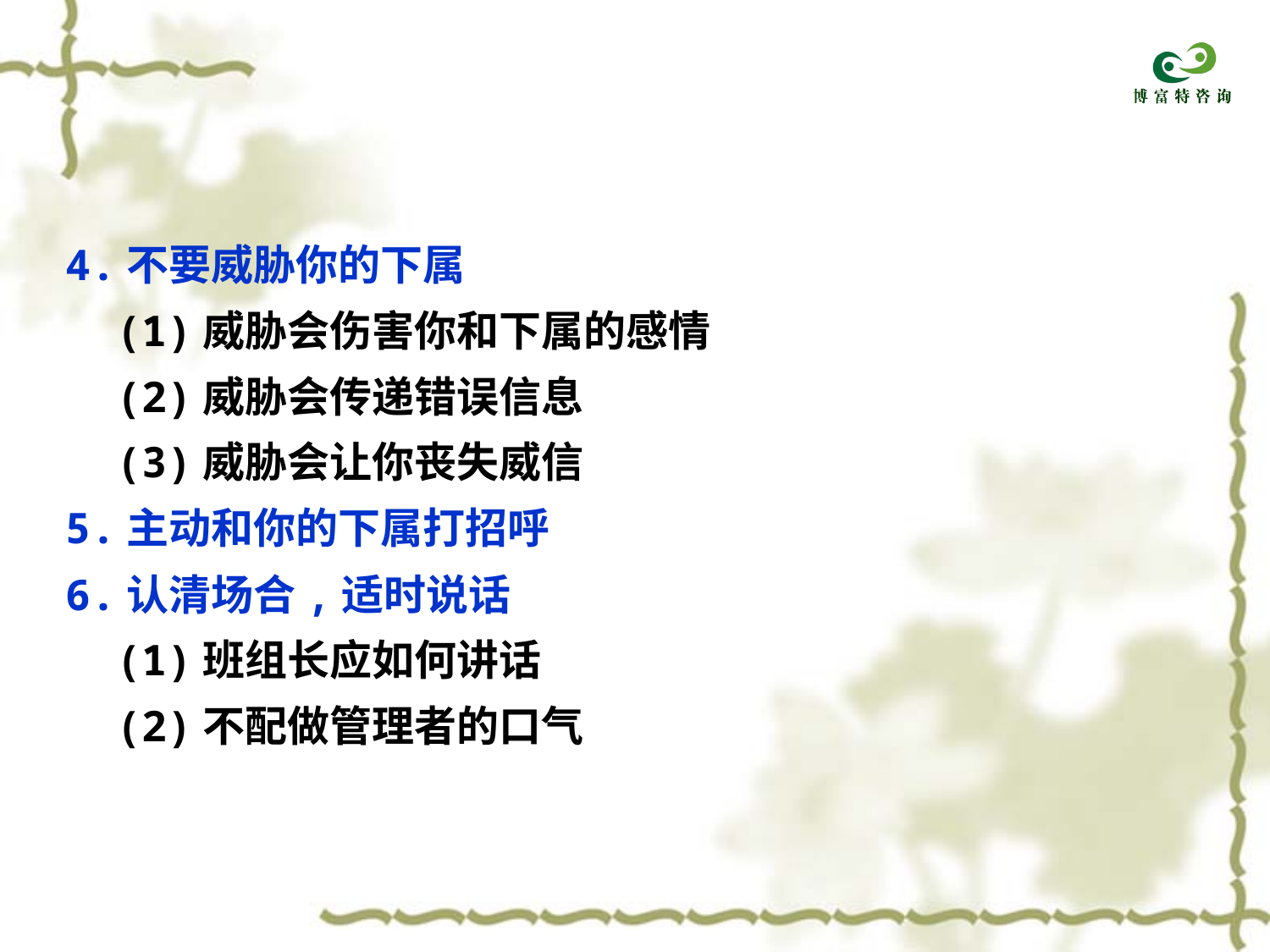

4.不要威胁你的下属
  (1)威胁会伤害你和下属的感情
  (2)威胁会传递错误信息
  (3)威胁会让你丧失威信
5.主动和你的下属打招呼
6.认清场合,适时说话
  (1)班组长应如何讲话
  (2)不配做管理者的口气